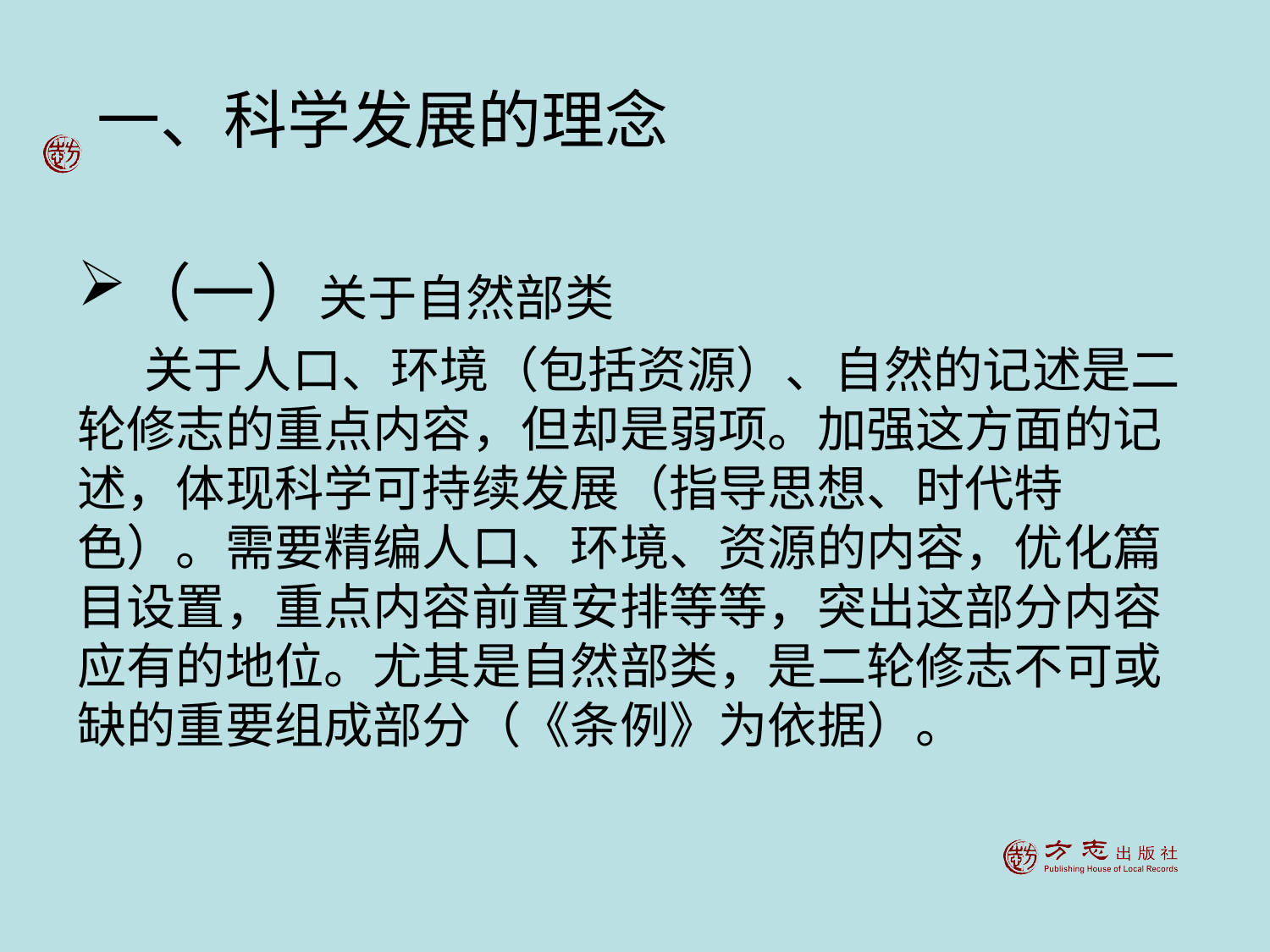

# 一、科学发展的理念
（一）关于自然部类
     关于人口、环境（包括资源）、自然的记述是二轮修志的重点内容，但却是弱项。加强这方面的记述，体现科学可持续发展（指导思想、时代特色）。需要精编人口、环境、资源的内容，优化篇目设置，重点内容前置安排等等，突出这部分内容应有的地位。尤其是自然部类，是二轮修志不可或缺的重要组成部分（《条例》为依据）。